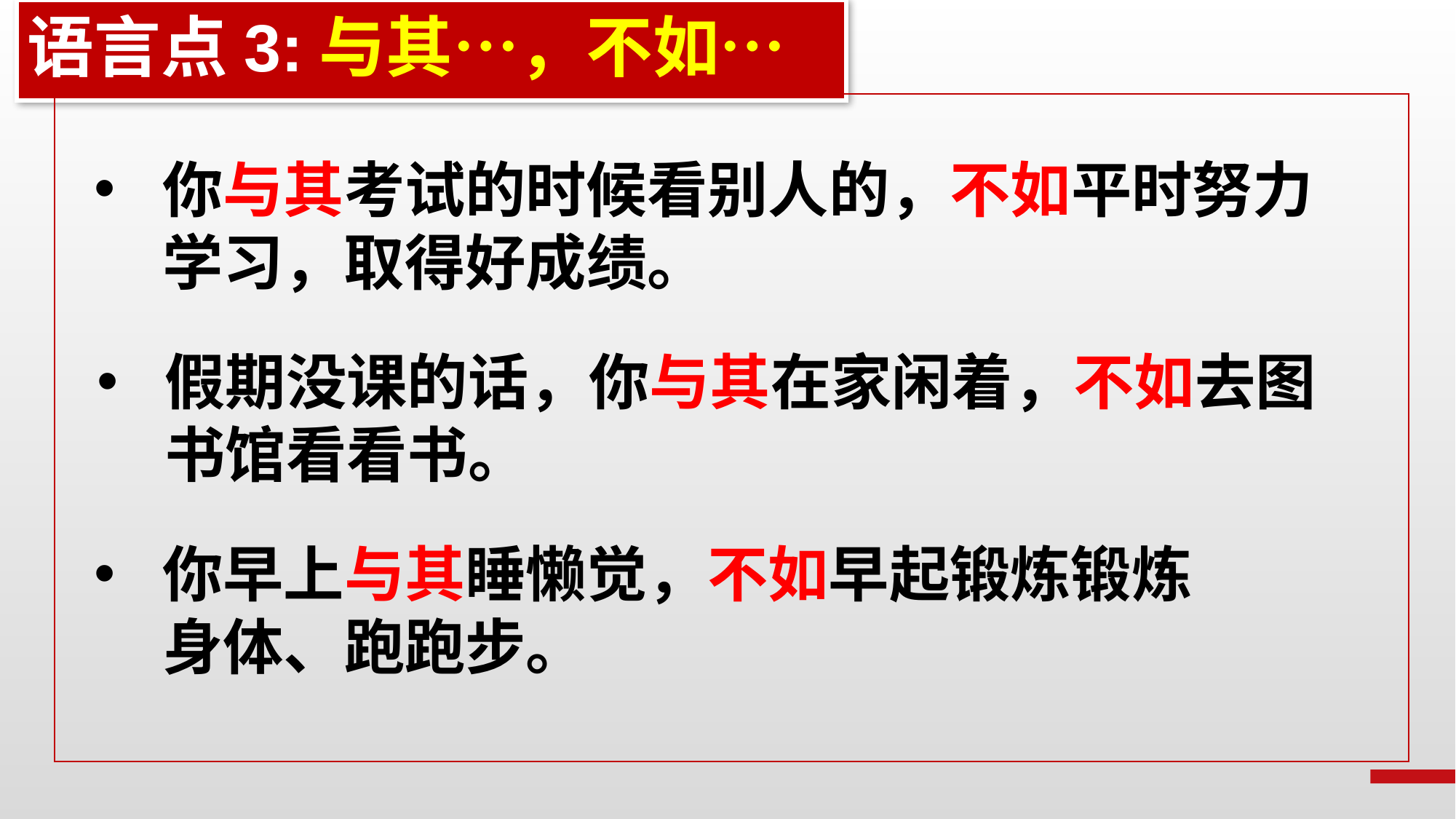

语言点3:与其…，不如…

你与其考试的时候看别人的，不如平时努力学习，取得好成绩。
假期没课的话，你与其在家闲着，不如去图书馆看看书。
你早上与其睡懒觉，不如早起锻炼锻炼身体、跑跑步。